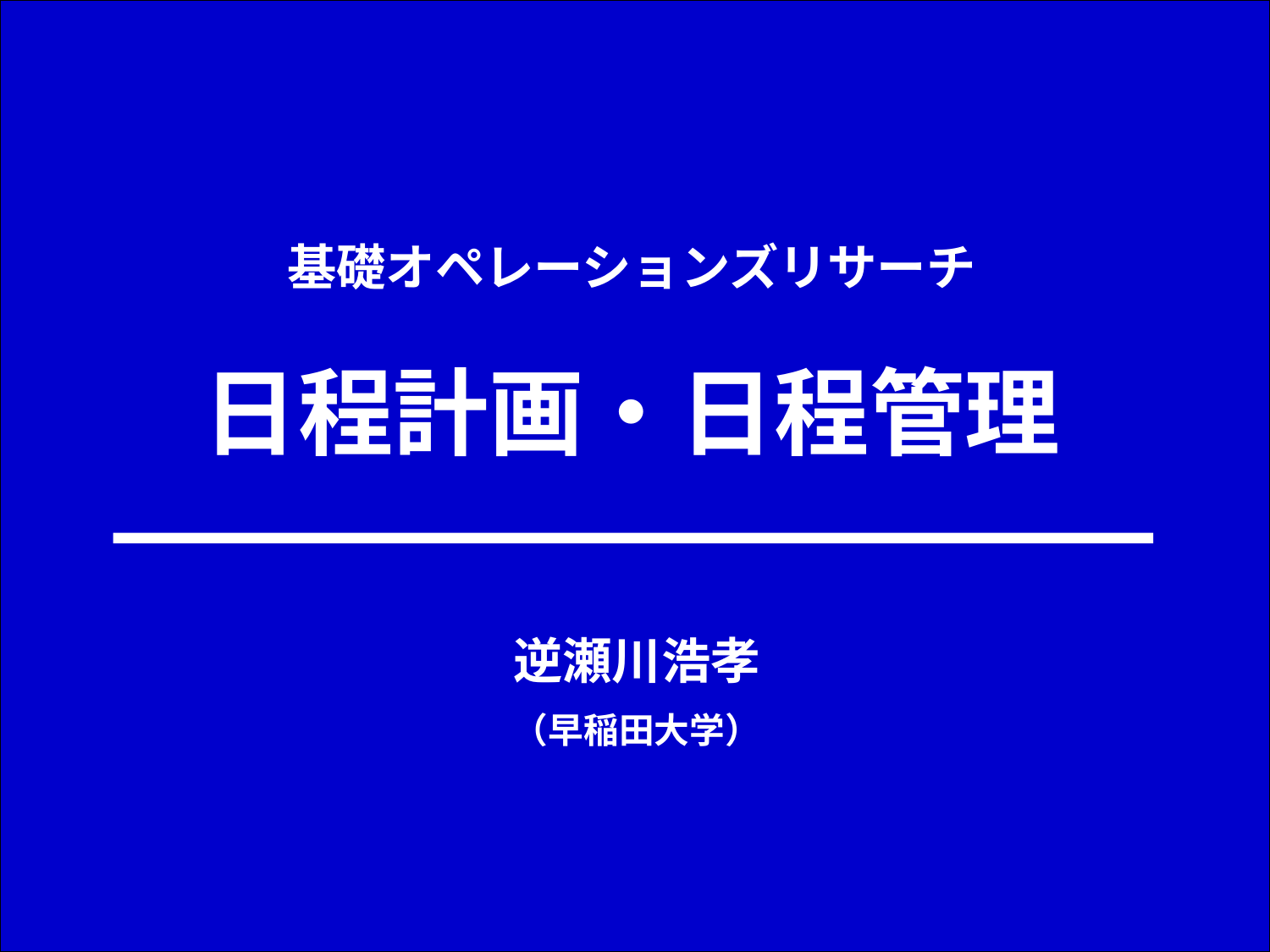

# 基礎オペレーションズリサーチ 日程計画・日程管理

逆瀬川浩孝
（早稲田大学）